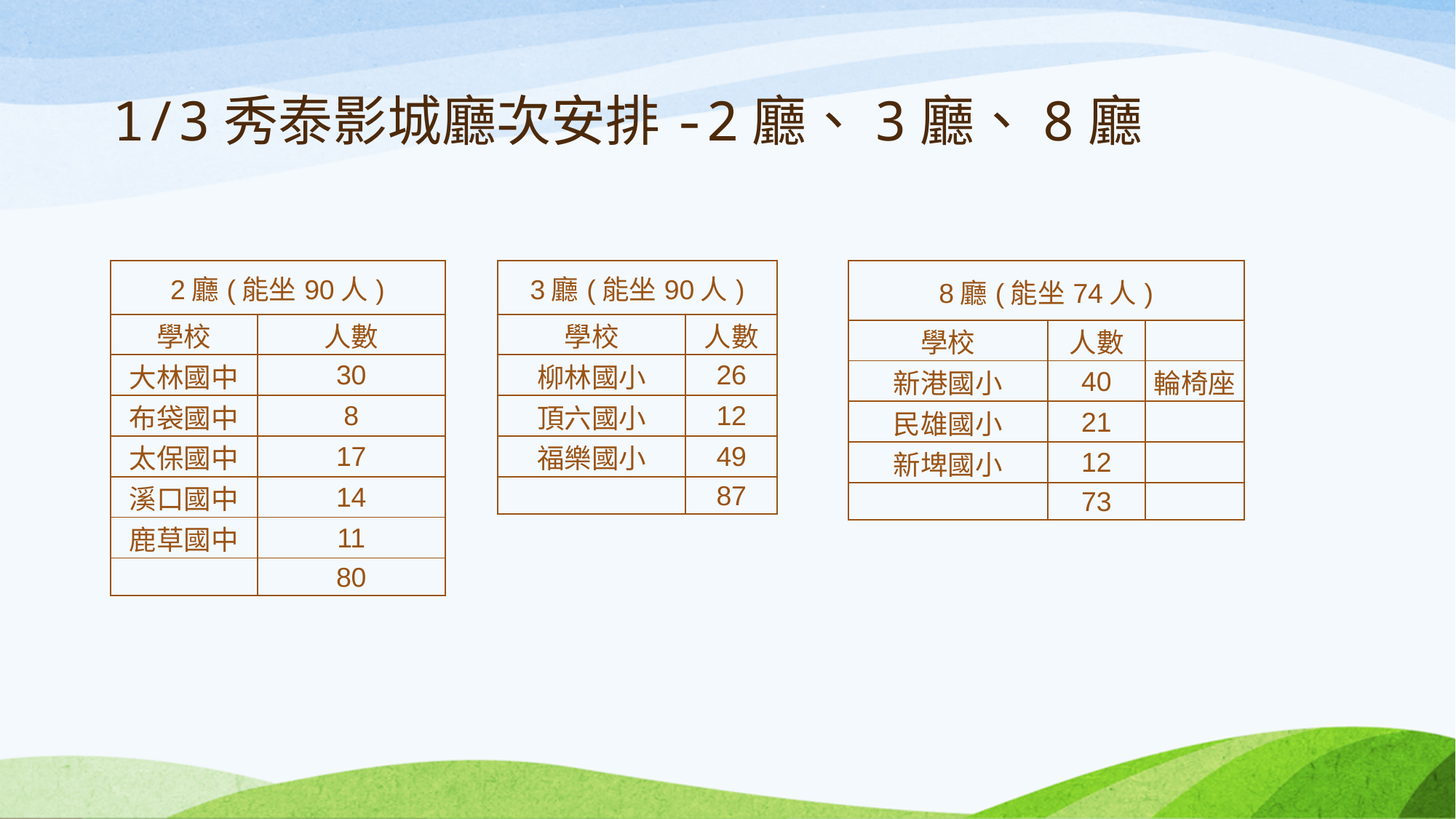

# 1/3秀泰影城廳次安排-2廳、3廳、8廳
| 2廳(能坐90人) |  |
| --- | --- |
| 學校 | 人數 |
| 大林國中 | 30 |
| 布袋國中 | 8 |
| 太保國中 | 17 |
| 溪口國中 | 14 |
| 鹿草國中 | 11 |
|  | 80 |
| 3廳(能坐90人) |  |
| --- | --- |
| 學校 | 人數 |
| 柳林國小 | 26 |
| 頂六國小 | 12 |
| 福樂國小 | 49 |
|  | 87 |
| 8廳(能坐74人) |  |  |
| --- | --- | --- |
| 學校 | 人數 |  |
| 新港國小 | 40 | 輪椅座 |
| 民雄國小 | 21 |  |
| 新埤國小 | 12 |  |
|  | 73 |  |